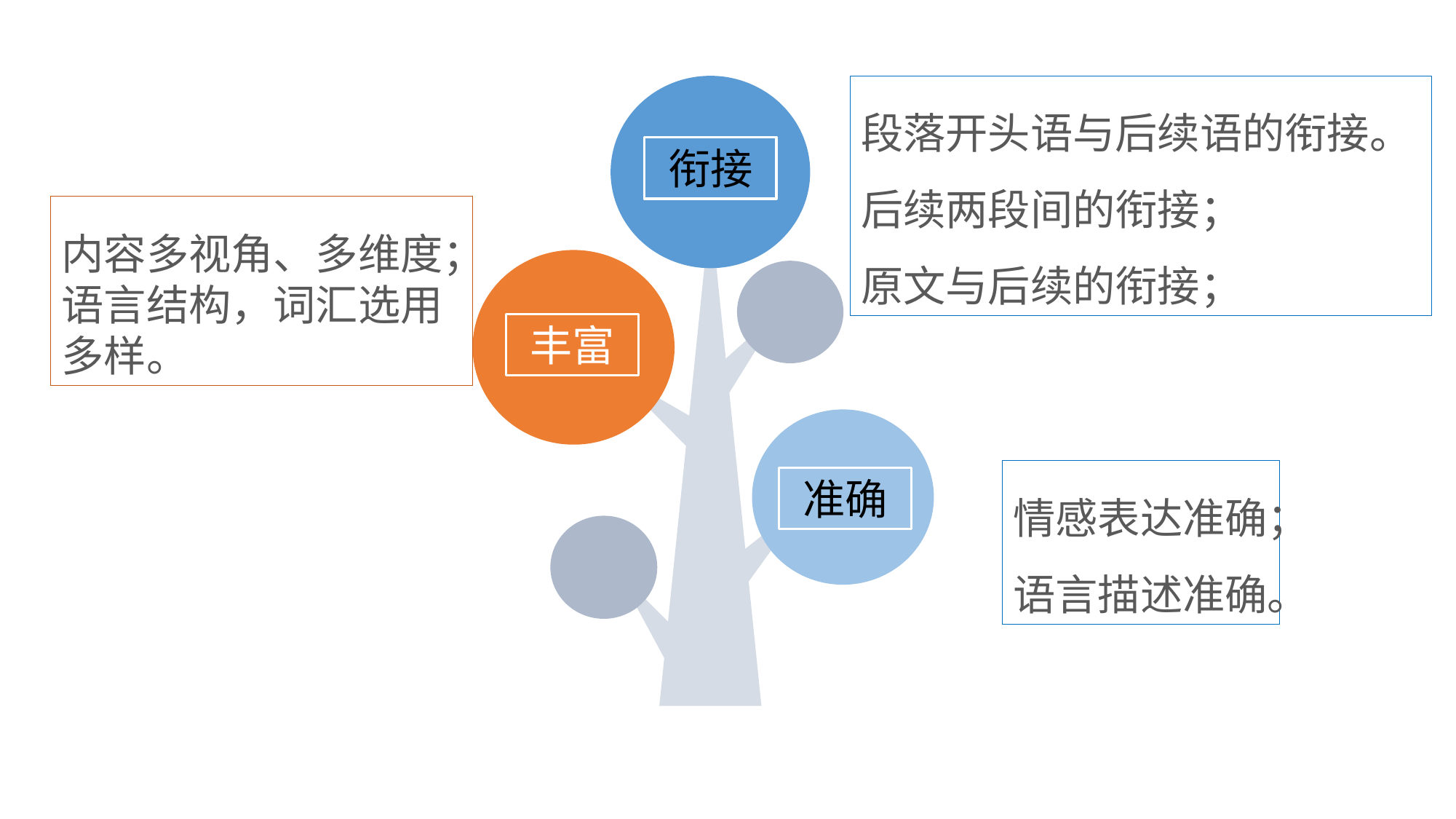

段落开头语与后续语的衔接。
后续两段间的衔接；
原文与后续的衔接；
衔接
内容多视角、多维度；
语言结构，词汇选用多样。
丰富
情感表达准确；
语言描述准确。
准确